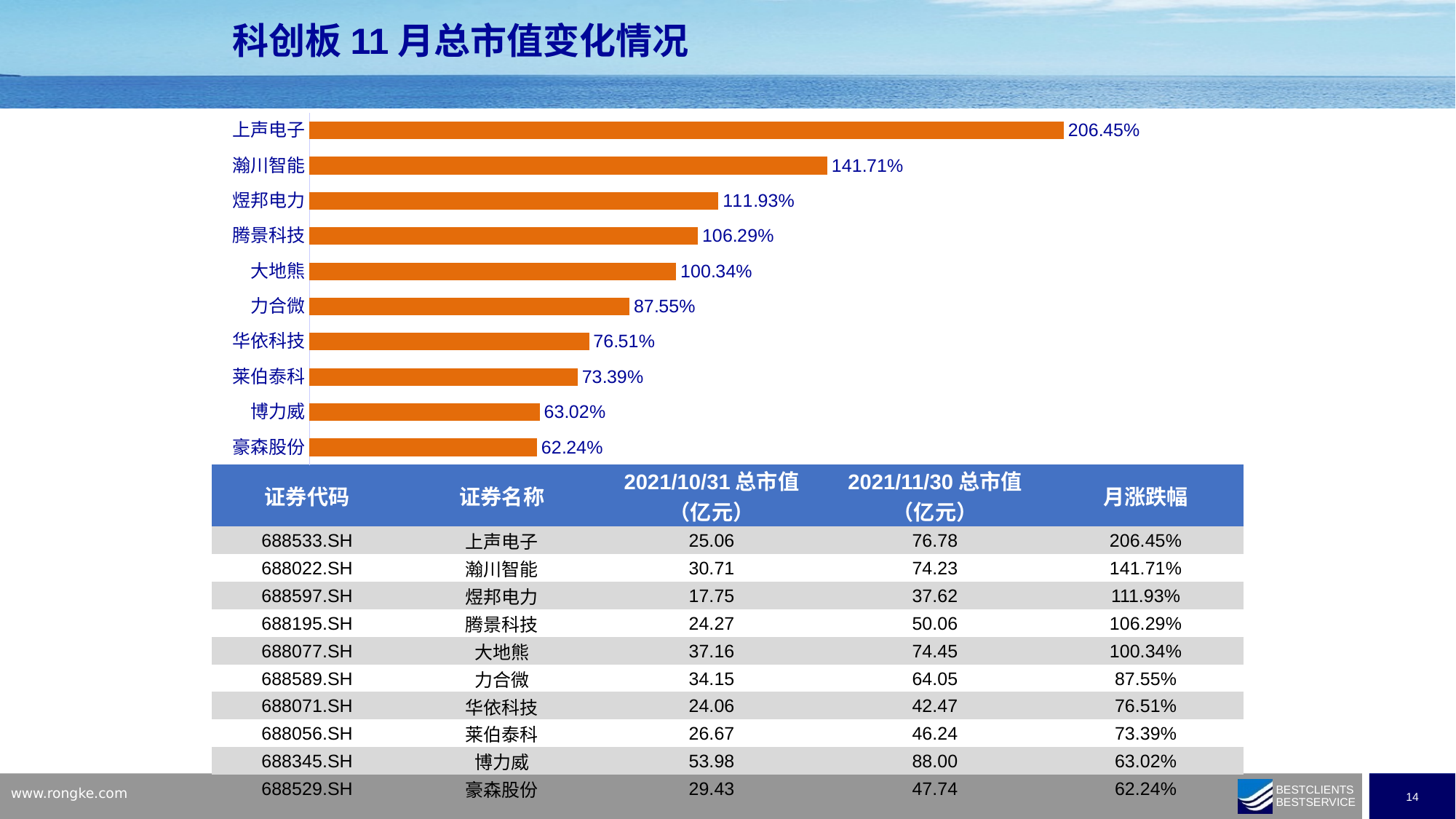

科创板11月总市值变化情况

### Chart

| Category |  |
|---|---|
| 豪森股份 | 0.6224445411048283 |
| 博力威 | 0.6302334197851056 |
| 莱伯泰科 | 0.7339195979899498 |
| 华依科技 | 0.7650640466156287 |
| 力合微 | 0.8755490483162518 |
| 大地熊 | 1.0034445640473626 |
| 腾景科技 | 1.0628984468043896 |
| 煜邦电力 | 1.119279904467927 |
| 瀚川智能 | 1.4171331255840913 |
| 上声电子 | 2.0644955300127714 |
| 证券代码 | 证券名称 | 2021/10/31总市值 （亿元） | 2021/11/30总市值 （亿元） | 月涨跌幅 |
| --- | --- | --- | --- | --- |
| 688533.SH | 上声电子 | 25.06 | 76.78 | 206.45% |
| 688022.SH | 瀚川智能 | 30.71 | 74.23 | 141.71% |
| 688597.SH | 煜邦电力 | 17.75 | 37.62 | 111.93% |
| 688195.SH | 腾景科技 | 24.27 | 50.06 | 106.29% |
| 688077.SH | 大地熊 | 37.16 | 74.45 | 100.34% |
| 688589.SH | 力合微 | 34.15 | 64.05 | 87.55% |
| 688071.SH | 华依科技 | 24.06 | 42.47 | 76.51% |
| 688056.SH | 莱伯泰科 | 26.67 | 46.24 | 73.39% |
| 688345.SH | 博力威 | 53.98 | 88.00 | 63.02% |
| 688529.SH | 豪森股份 | 29.43 | 47.74 | 62.24% |